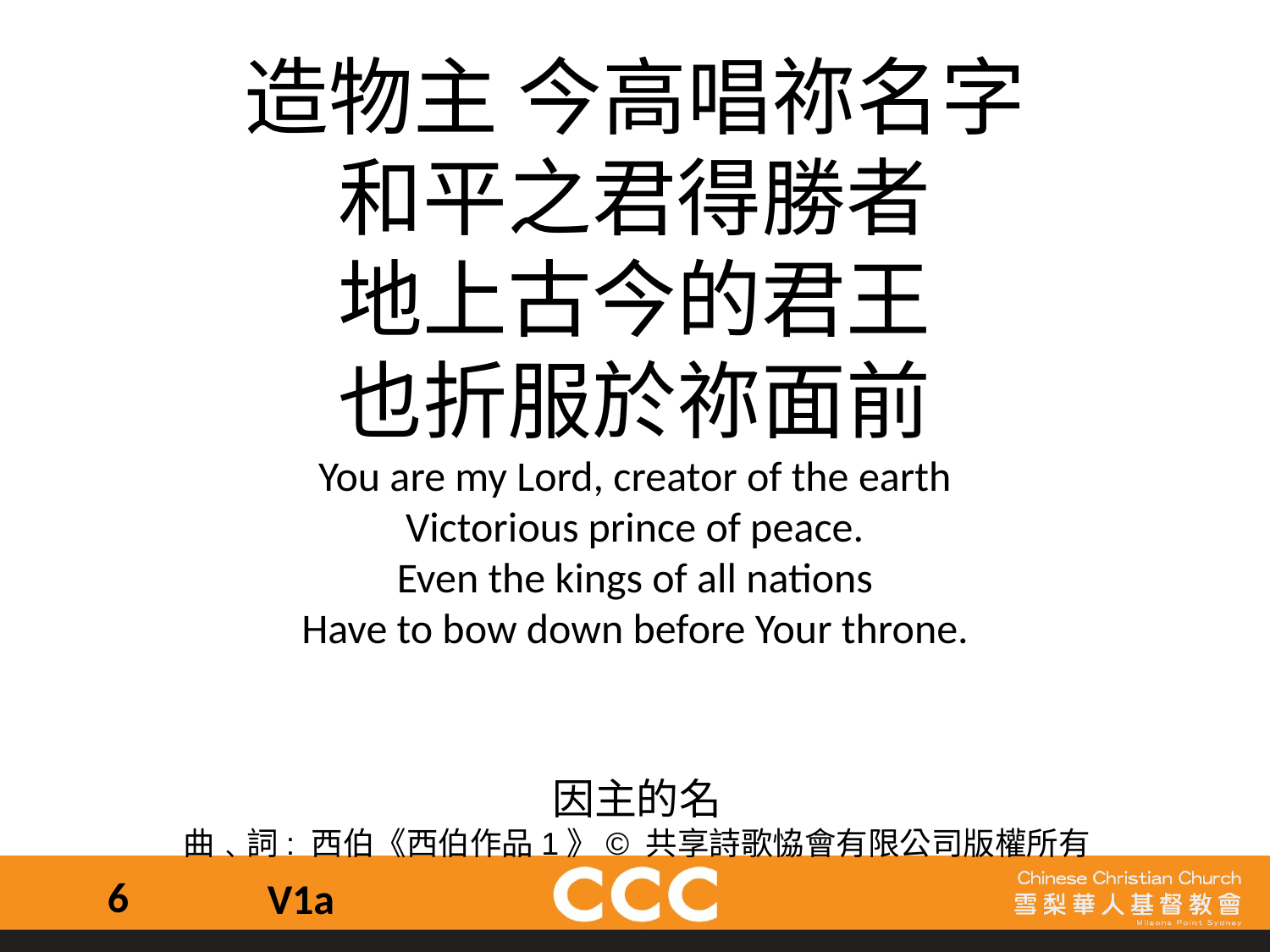

造物主 今高唱祢名字
和平之君得勝者
地上古今的君王
也折服於祢面前
You are my Lord, creator of the earth
Victorious prince of peace.
Even the kings of all nations
Have to bow down before Your throne.
因主的名
曲﹑詞: 西伯《西伯作品1》© 共享詩歌恊會有限公司版權所有
6
V1a